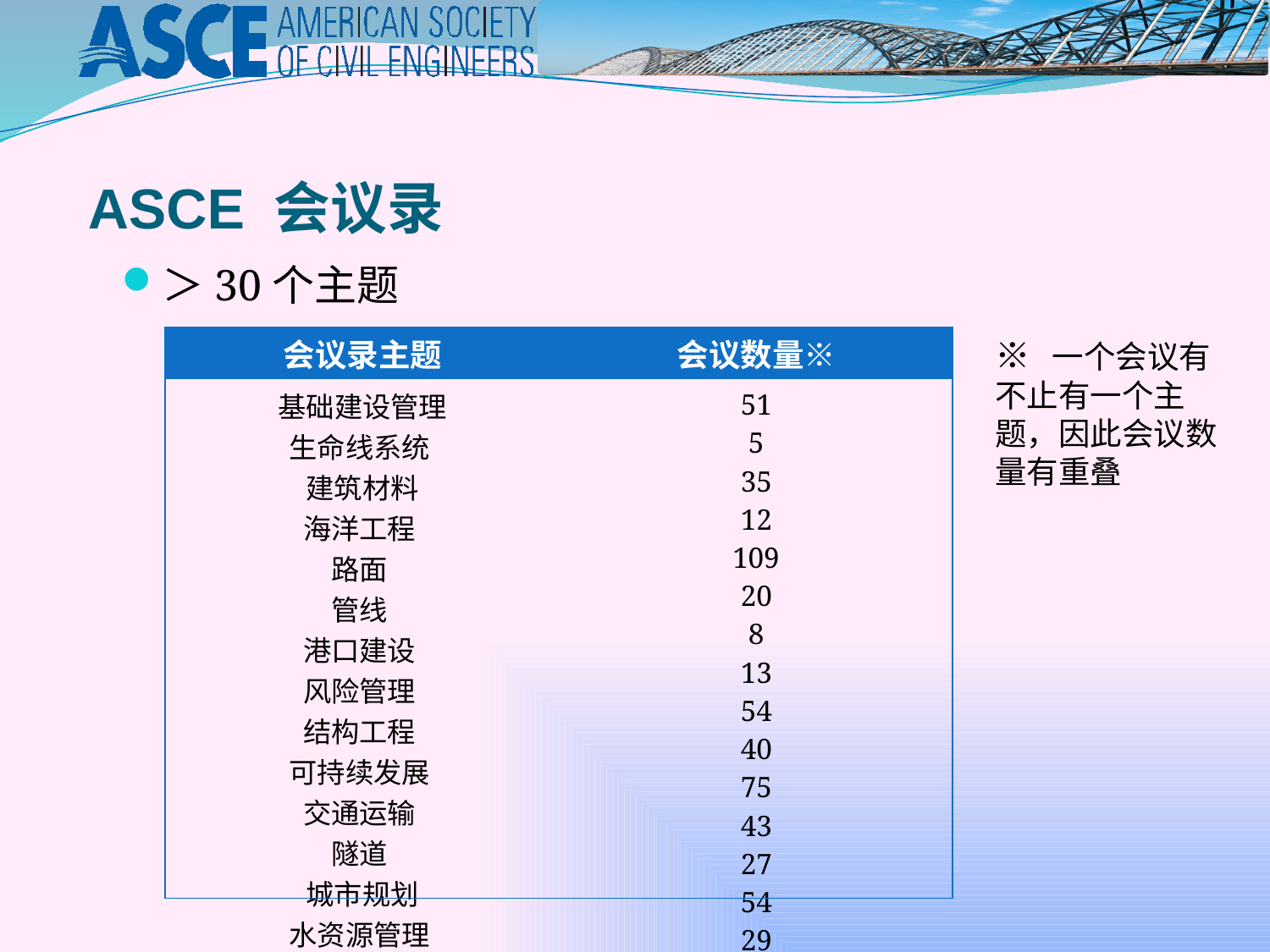

ASCE 会议录
＞30个主题

| 会议录主题 | 会议数量※ |
| --- | --- |
| 基础建设管理 生命线系统  建筑材料 海洋工程  路面  管线  港口建设  风险管理  结构工程  可持续发展  交通运输  隧道  城市规划 水资源管理  航道 | 51 5 35 12 109 20 8 13 54 40 75 43 27 54 29 |
※  一个会议有不止有一个主题，因此会议数量有重叠